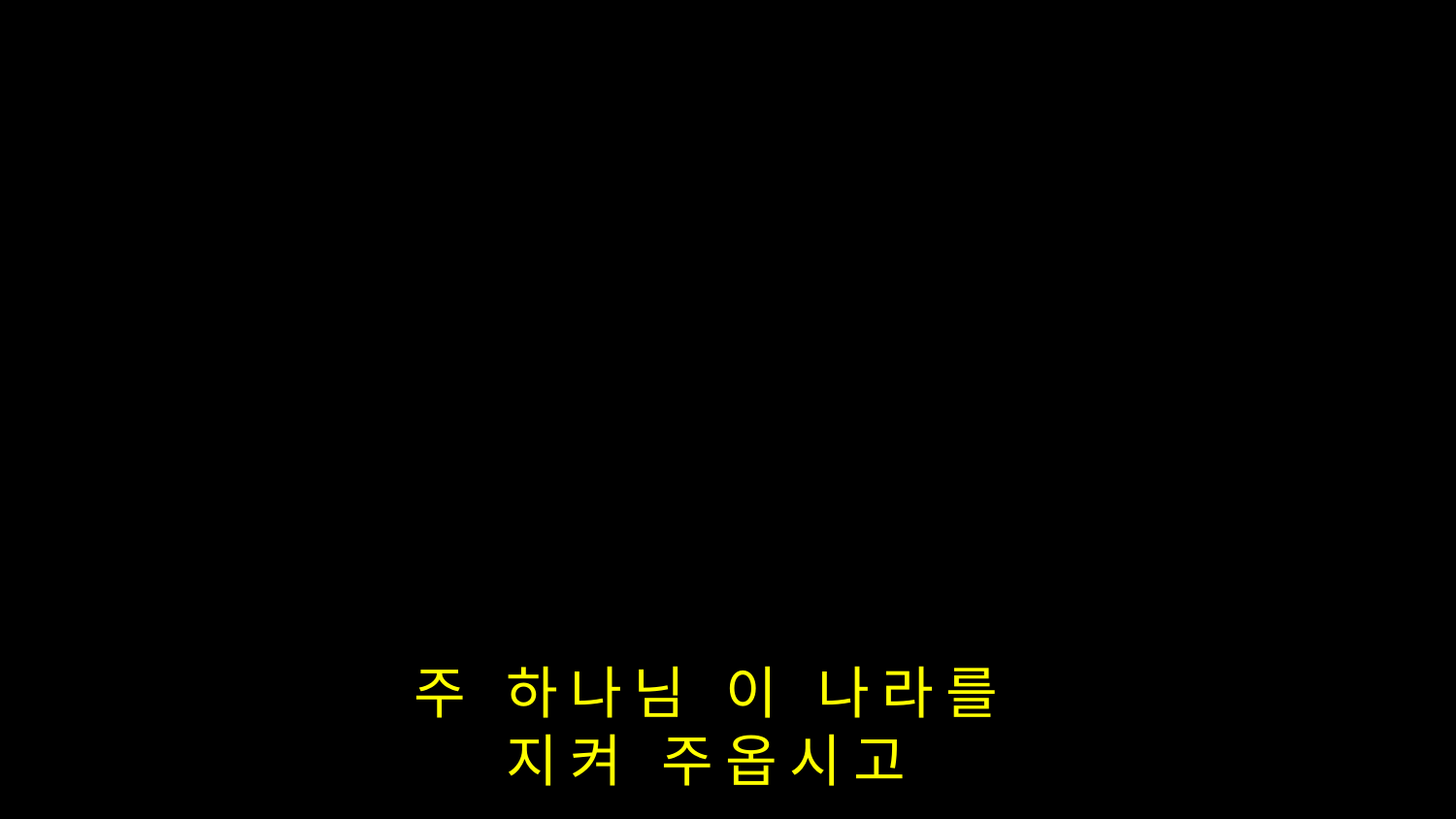

주 하나님 이 나라를
지켜 주옵시고 ​